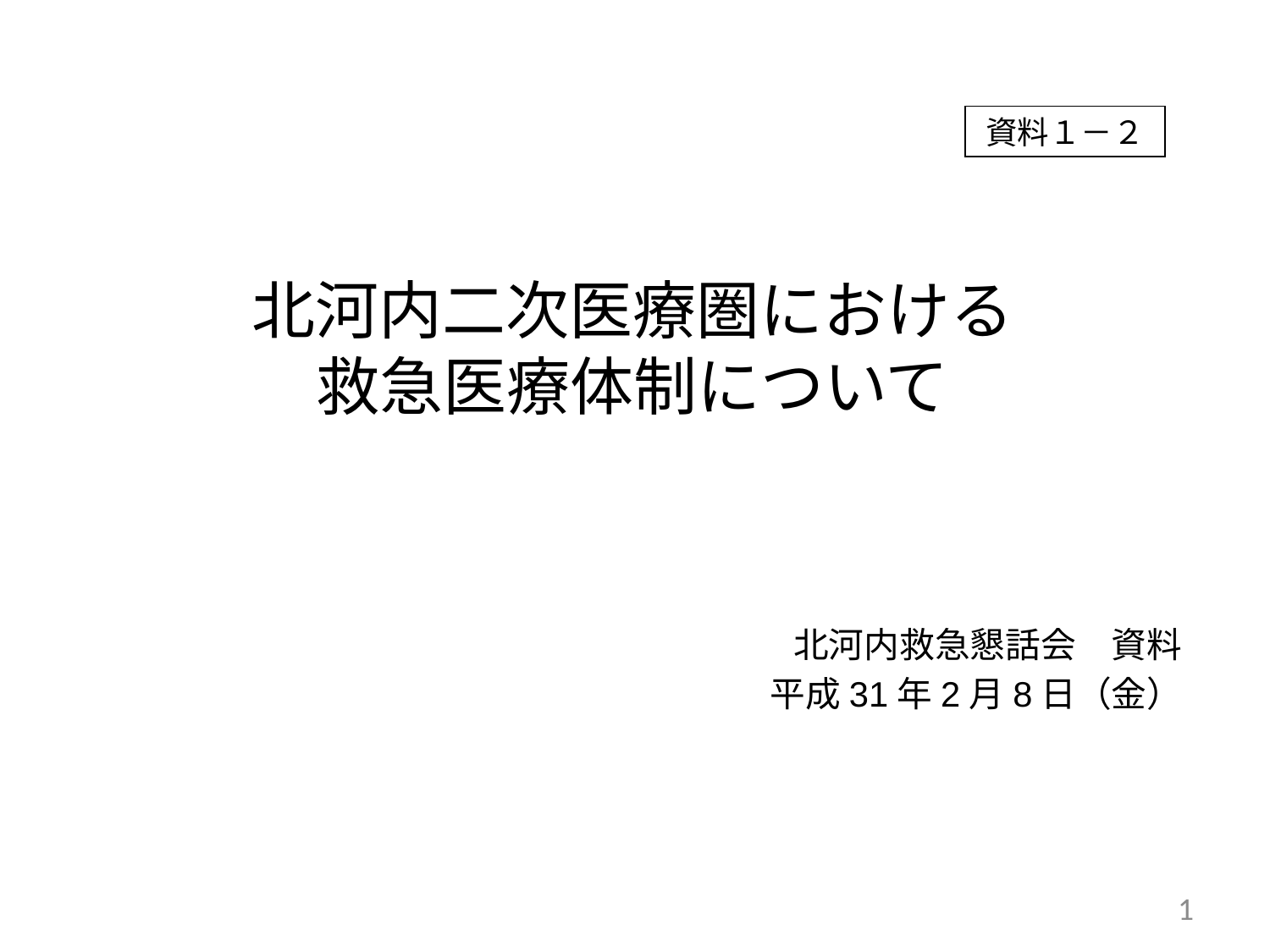

資料１－２
# 北河内二次医療圏における 救急医療体制について
北河内救急懇話会　資料
　　平成31年2月8日（金）
1